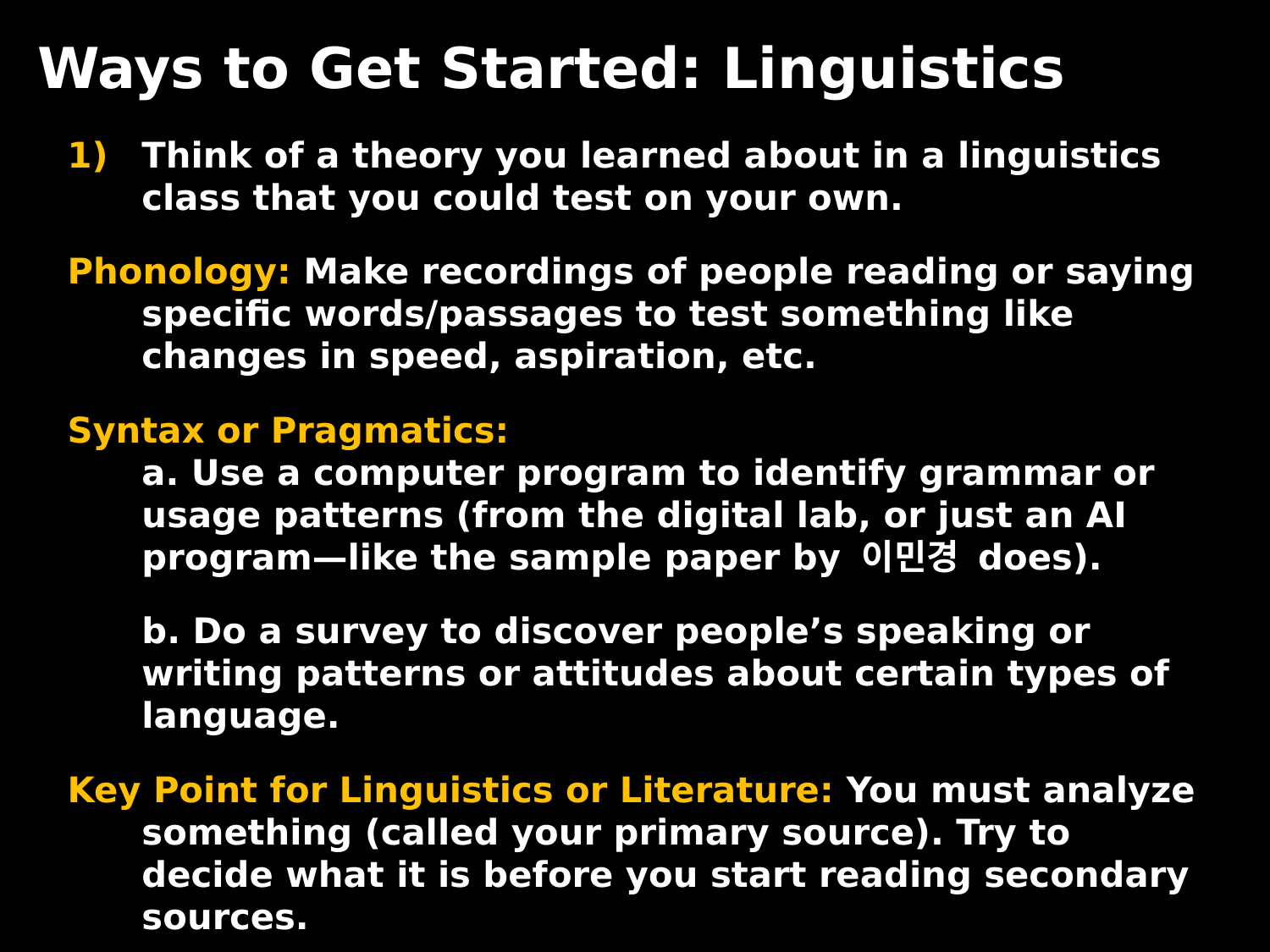

Ways to Get Started: Linguistics
1)	Think of a theory you learned about in a linguistics class that you could test on your own.
Phonology: Make recordings of people reading or saying specific words/passages to test something like changes in speed, aspiration, etc.
Syntax or Pragmatics:
a. Use a computer program to identify grammar or usage patterns (from the digital lab, or just an AI program—like the sample paper by 이민경 does).
	b. Do a survey to discover people’s speaking or writing patterns or attitudes about certain types of language.
Key Point for Linguistics or Literature: You must analyze something (called your primary source). Try to decide what it is before you start reading secondary sources.